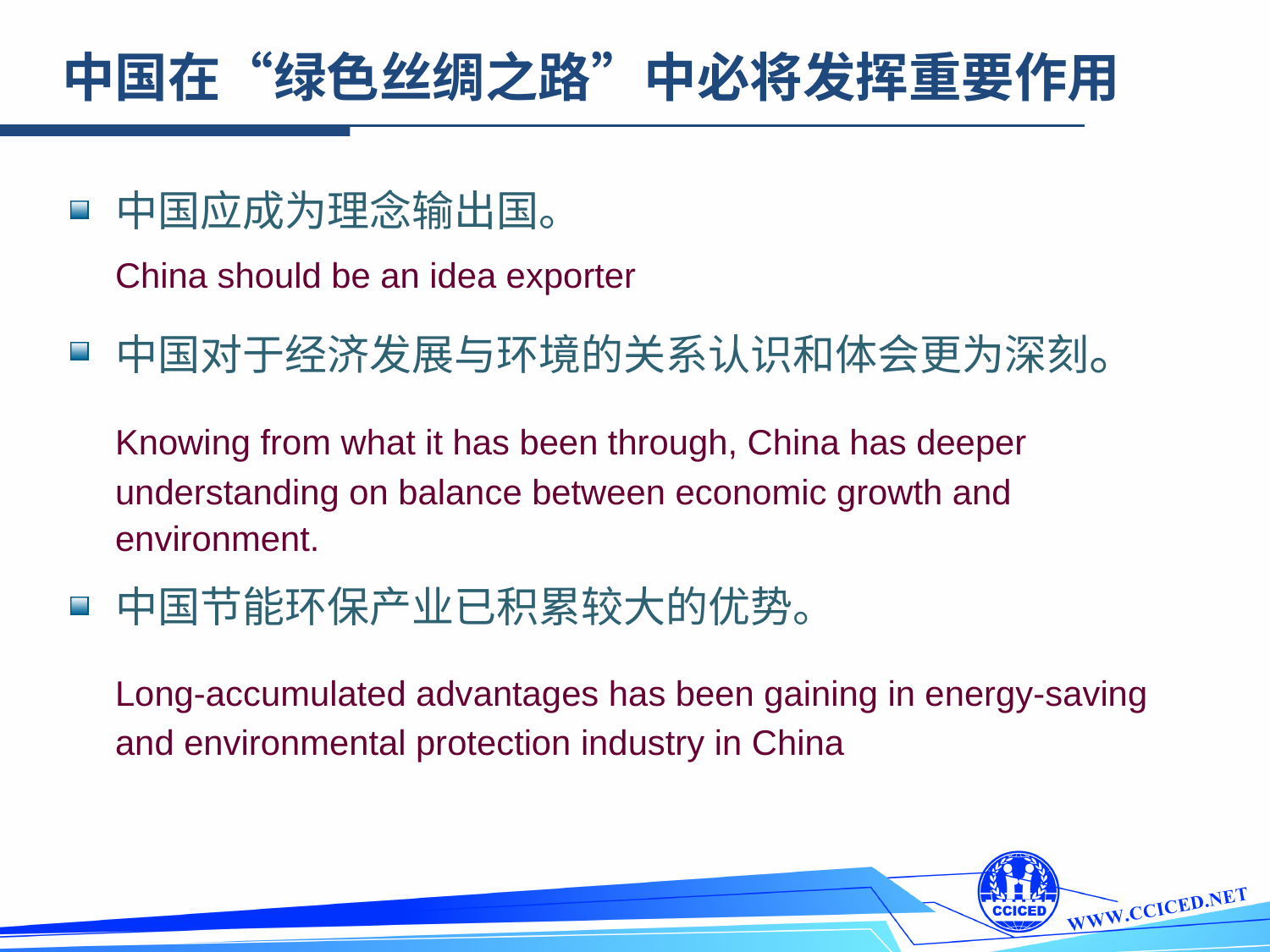

中国在“绿色丝绸之路”中必将发挥重要作用

中国应成为理念输出国。
	China should be an idea exporter
中国对于经济发展与环境的关系认识和体会更为深刻。
	Knowing from what it has been through, China has deeper understanding on balance between economic growth and environment.
中国节能环保产业已积累较大的优势。
	Long-accumulated advantages has been gaining in energy-saving and environmental protection industry in China